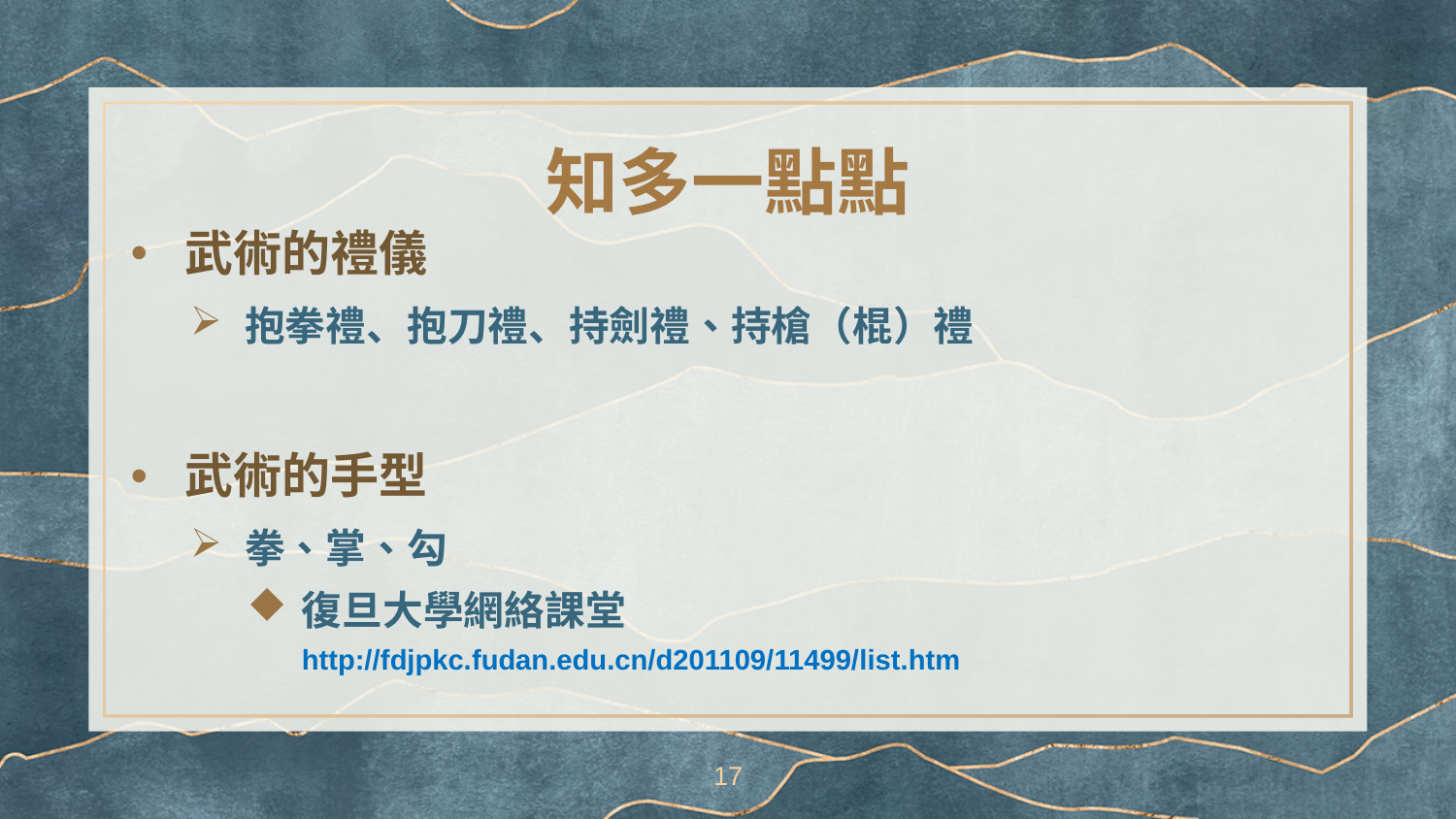

# 知多一點點
武術的禮儀
抱拳禮、抱刀禮、持劍禮、持槍（棍）禮
武術的手型
拳、掌、勾

復旦大學網絡課堂
	http://fdjpkc.fudan.edu.cn/d201109/11499/list.htm
17